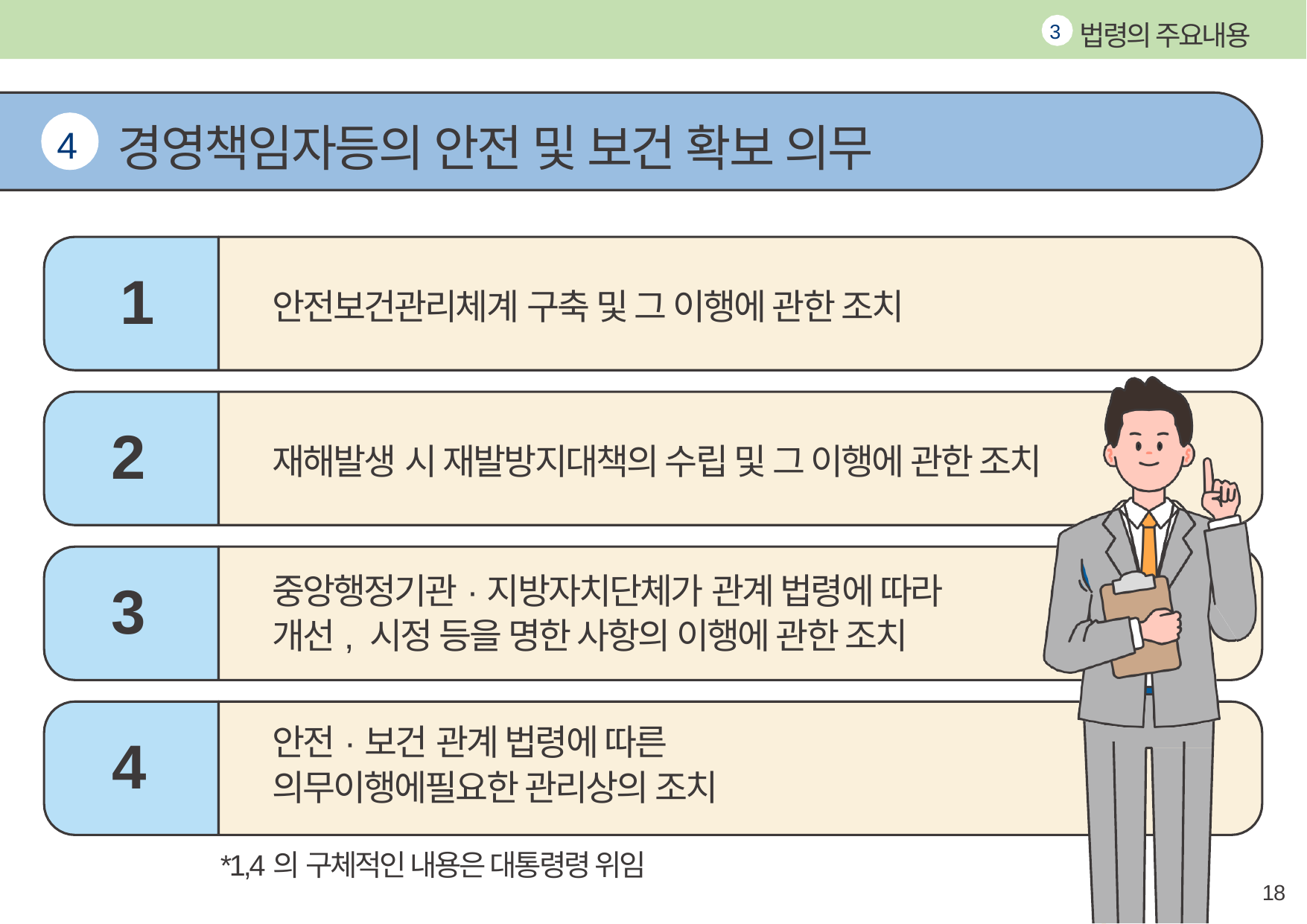

법령의 주요내용
3

경영책임자등의 안전 및 보건 확보 의무
4

1
안전보건관리체계 구축 및 그 이행에 관한 조치

2
재해발생 시 재발방지대책의 수립 및 그 이행에 관한 조치

중앙행정기관·지방자치단체가 관계 법령에 따라 개선, 시정 등을 명한 사항의 이행에 관한 조치
3

안전·보건 관계 법령에 따른 의무이행에필요한 관리상의 조치
4

*1,4의 구체적인 내용은 대통령령 위임

18